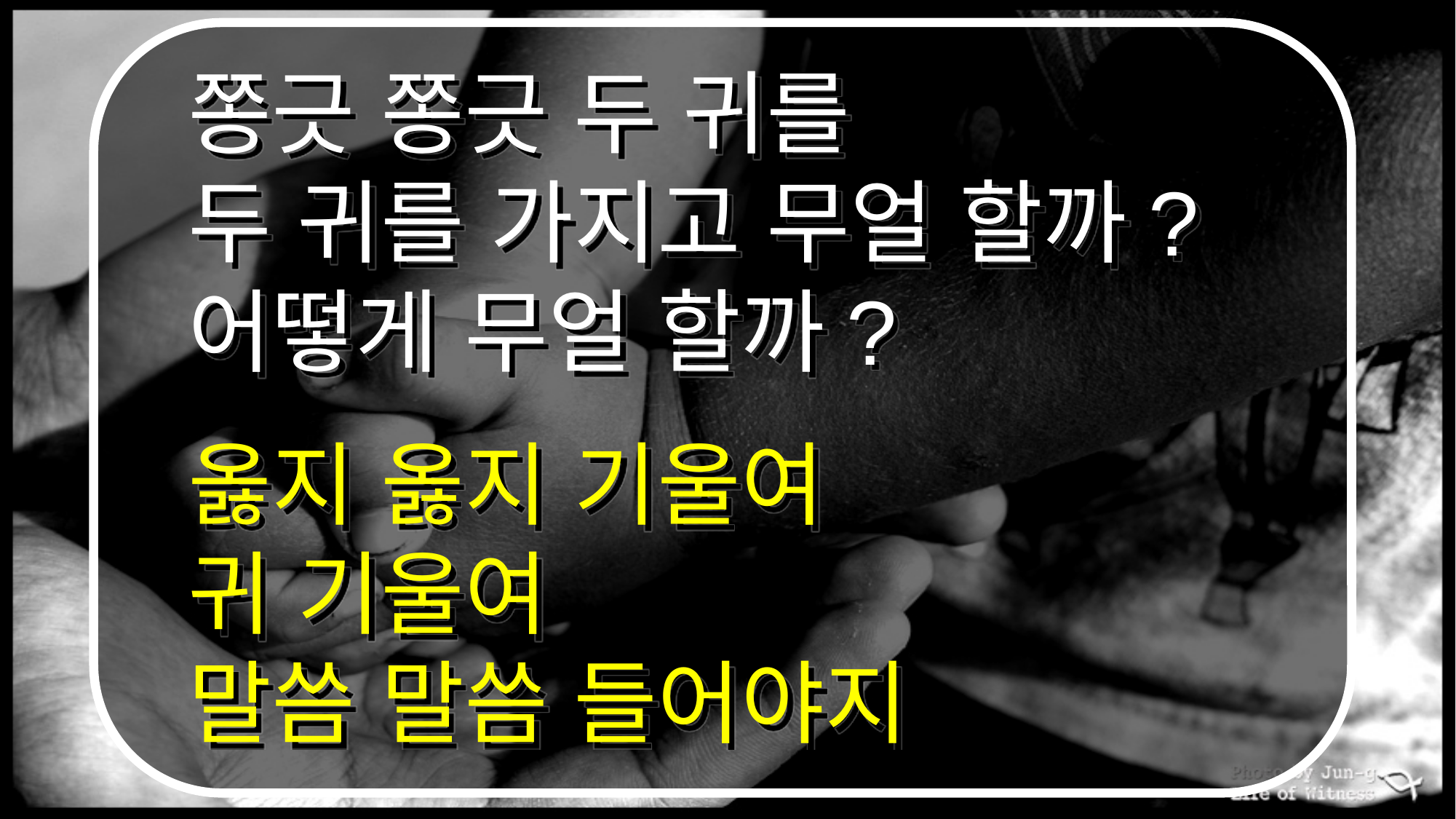

# 쫑긋 쫑긋 두 귀를 두 귀를 가지고 무얼 할까? 어떻게 무얼 할까? 옳지 옳지 기울여 귀 기울여 말씀 말씀 들어야지